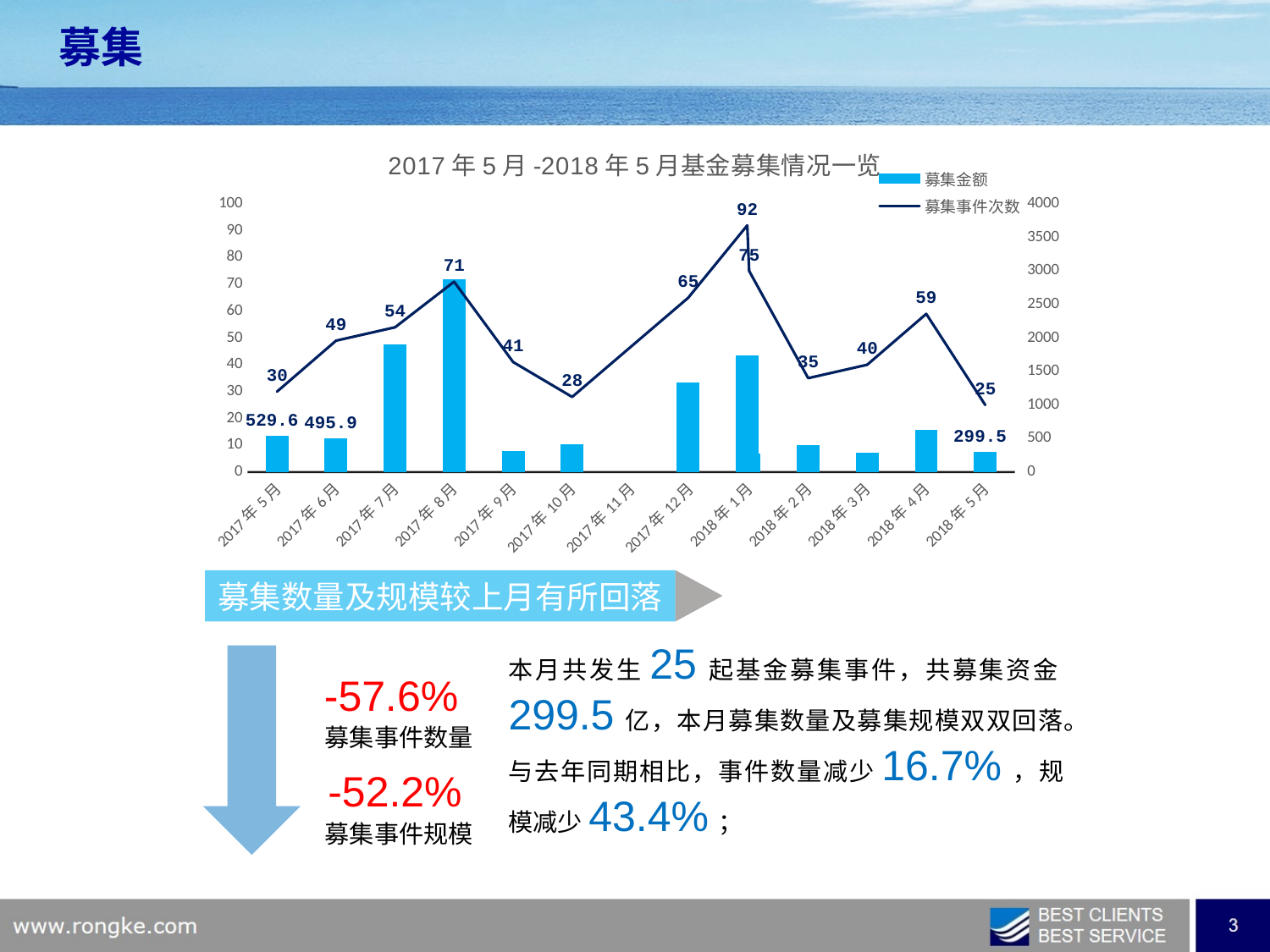

募集

### Chart: 2017年5月-2018年5月基金募集情况一览

| Category | 募集金额 | 募集事件次数 |
|---|---|---|
| 43221 | 299.52 | 25.0 |
| 43191 | 626.38 | 59.0 |
| 43160 | 276.45 | 40.0 |
| 43132 | 395.95 | 35.0 |
| 43101 | 270.73 | 75.0 |
| 43100 | 1733.88 | 92.0 |
| 43069 | 1325.07 | 65.0 |
| 43009 | 406.631 | 28.0 |
| 42979 | 308.996 | 41.0 |
| 42948 | 2870.8560899999998 | 71.0 |
| 42917 | 1899.805709 | 54.0 |
| 42887 | 495.9184 | 49.0 |
| 42856 | 529.636 | 30.0 |
募集数量及规模较上月有所回落

本月共发生25起基金募集事件，共募集资金299.5亿，本月募集数量及募集规模双双回落。与去年同期相比，事件数量减少16.7%，规模减少43.4%；

-57.6%
募集事件数量
-52.2%
募集事件规模